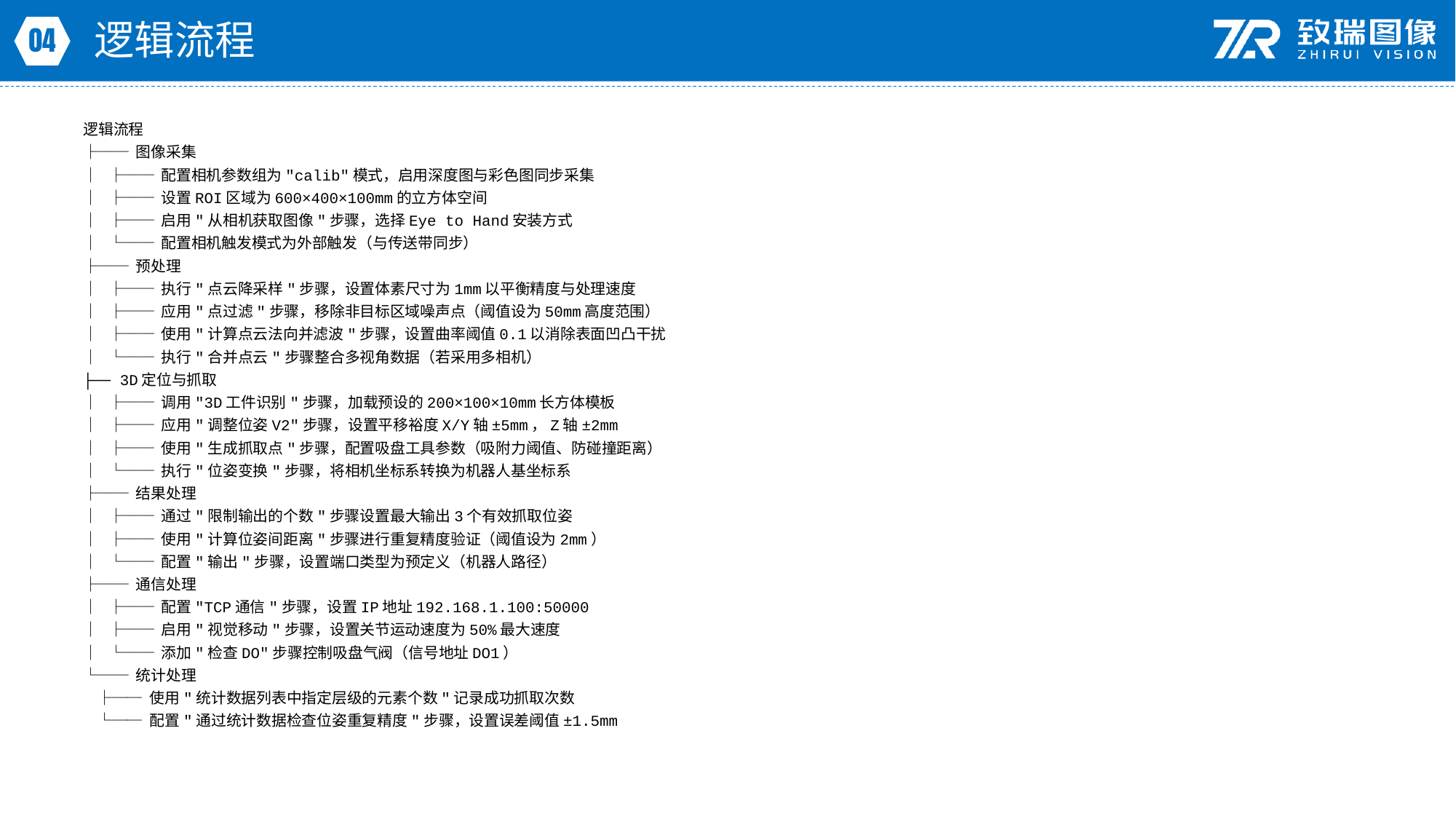

逻辑流程
04

逻辑流程
├── 图像采集
│   ├── 配置相机参数组为"calib"模式，启用深度图与彩色图同步采集
│   ├── 设置ROI区域为600×400×100mm的立方体空间
│   ├── 启用"从相机获取图像"步骤，选择Eye to Hand安装方式
│   └── 配置相机触发模式为外部触发（与传送带同步）
├── 预处理
│   ├── 执行"点云降采样"步骤，设置体素尺寸为1mm以平衡精度与处理速度
│   ├── 应用"点过滤"步骤，移除非目标区域噪声点（阈值设为50mm高度范围）
│   ├── 使用"计算点云法向并滤波"步骤，设置曲率阈值0.1以消除表面凹凸干扰
│   └── 执行"合并点云"步骤整合多视角数据（若采用多相机）
├── 3D定位与抓取
│   ├── 调用"3D工件识别"步骤，加载预设的200×100×10mm长方体模板
│   ├── 应用"调整位姿V2"步骤，设置平移裕度X/Y轴±5mm，Z轴±2mm
│   ├── 使用"生成抓取点"步骤，配置吸盘工具参数（吸附力阈值、防碰撞距离）
│   └── 执行"位姿变换"步骤，将相机坐标系转换为机器人基坐标系
├── 结果处理
│   ├── 通过"限制输出的个数"步骤设置最大输出3个有效抓取位姿
│   ├── 使用"计算位姿间距离"步骤进行重复精度验证（阈值设为2mm）
│   └── 配置"输出"步骤，设置端口类型为预定义（机器人路径）
├── 通信处理
│   ├── 配置"TCP通信"步骤，设置IP地址192.168.1.100:50000
│   ├── 启用"视觉移动"步骤，设置关节运动速度为50%最大速度
│   └── 添加"检查DO"步骤控制吸盘气阀（信号地址DO1）
└── 统计处理
    ├── 使用"统计数据列表中指定层级的元素个数"记录成功抓取次数
    └── 配置"通过统计数据检查位姿重复精度"步骤，设置误差阈值±1.5mm